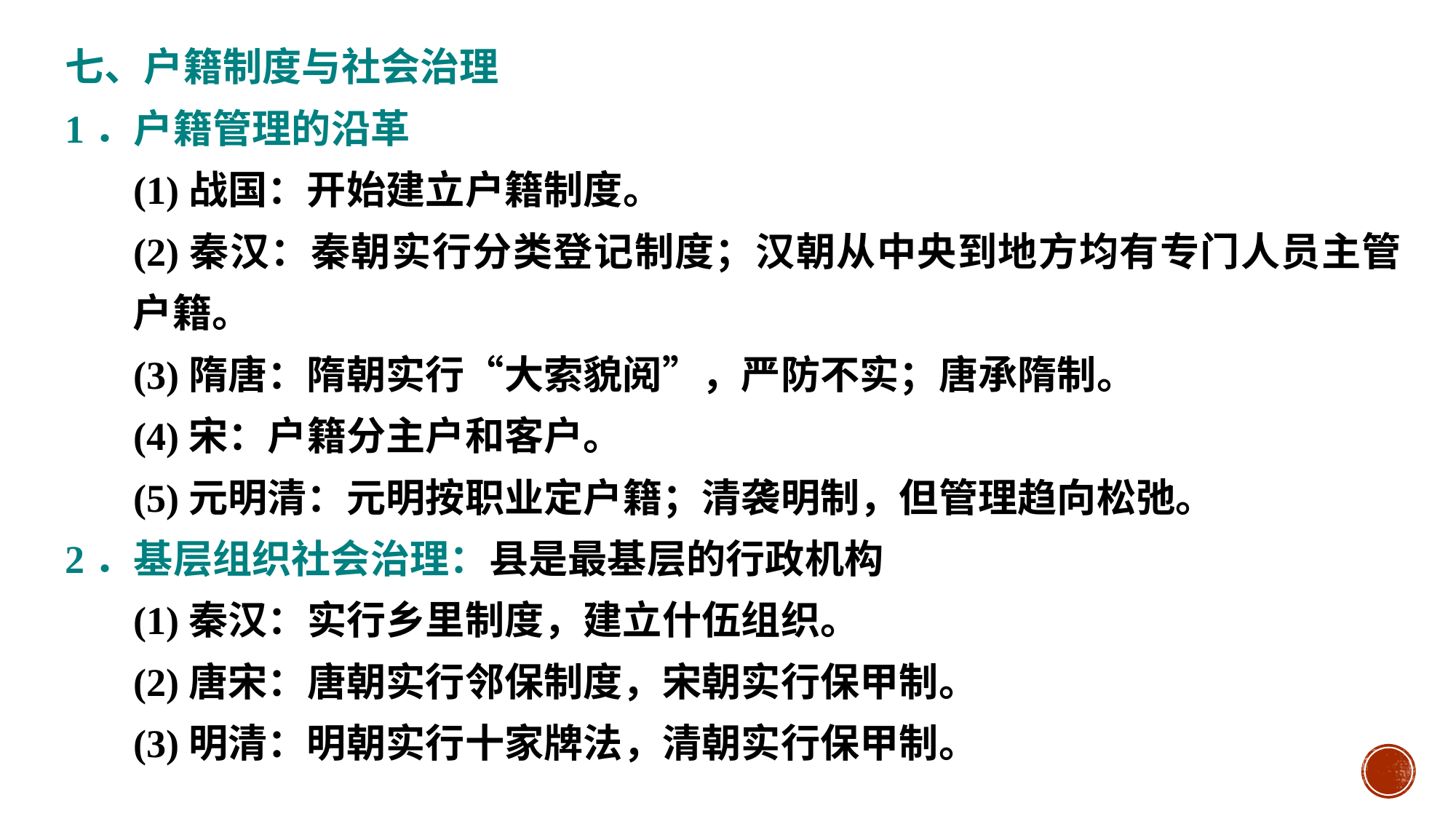

七、户籍制度与社会治理
1．户籍管理的沿革
(1)战国：开始建立户籍制度。
(2)秦汉：秦朝实行分类登记制度；汉朝从中央到地方均有专门人员主管户籍。
(3)隋唐：隋朝实行“大索貌阅”，严防不实；唐承隋制。
(4)宋：户籍分主户和客户。
(5)元明清：元明按职业定户籍；清袭明制，但管理趋向松弛。
2．基层组织社会治理：县是最基层的行政机构
(1)秦汉：实行乡里制度，建立什伍组织。
(2)唐宋：唐朝实行邻保制度，宋朝实行保甲制。
(3)明清：明朝实行十家牌法，清朝实行保甲制。
#